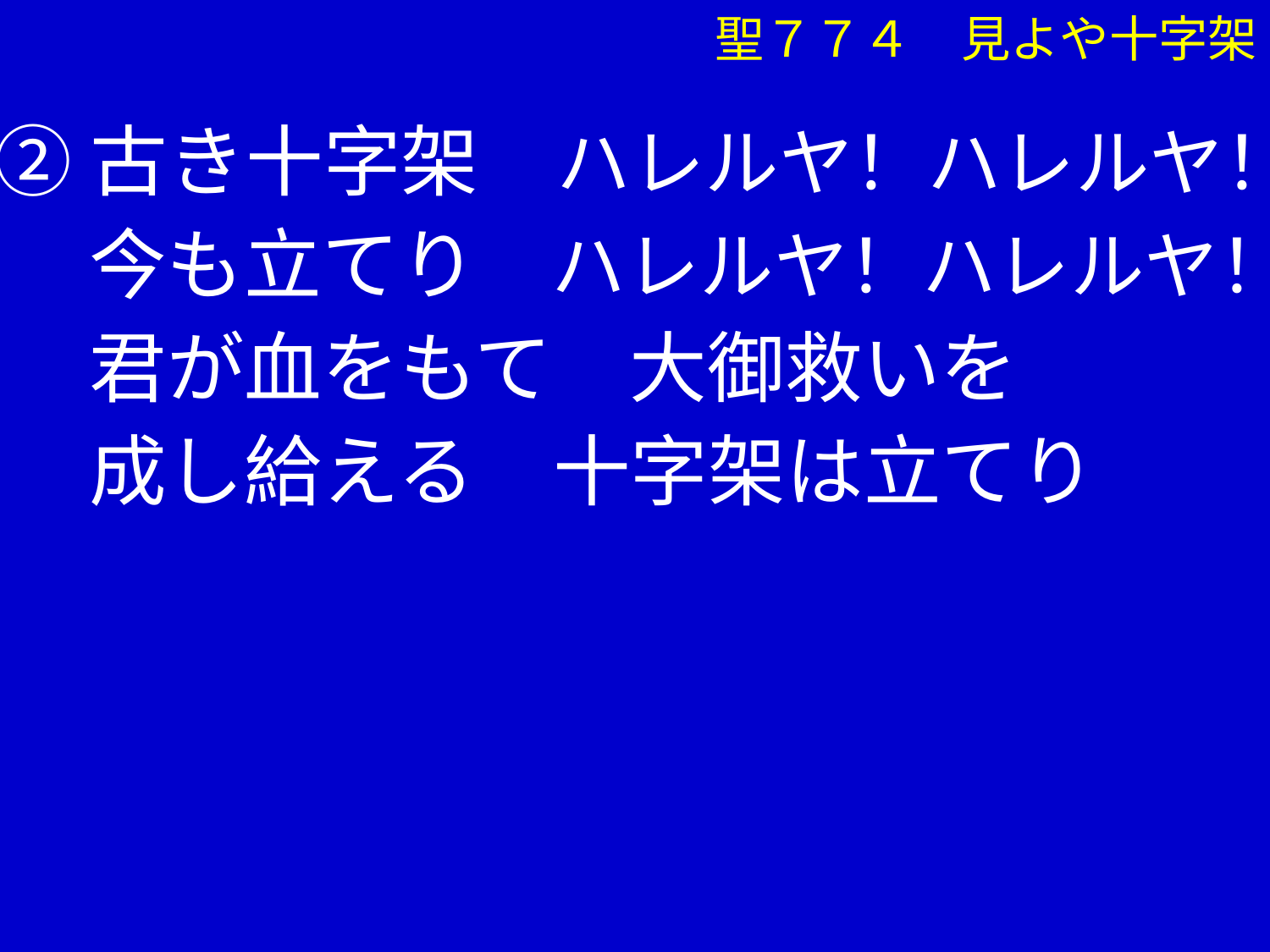

聖７７４　見よや十字架
②古き十字架　ハレルヤ！ハレルヤ！
　 今も立てり　ハレルヤ！ハレルヤ！
　 君が血をもて　大御救いを
　 成し給える　十字架は立てり